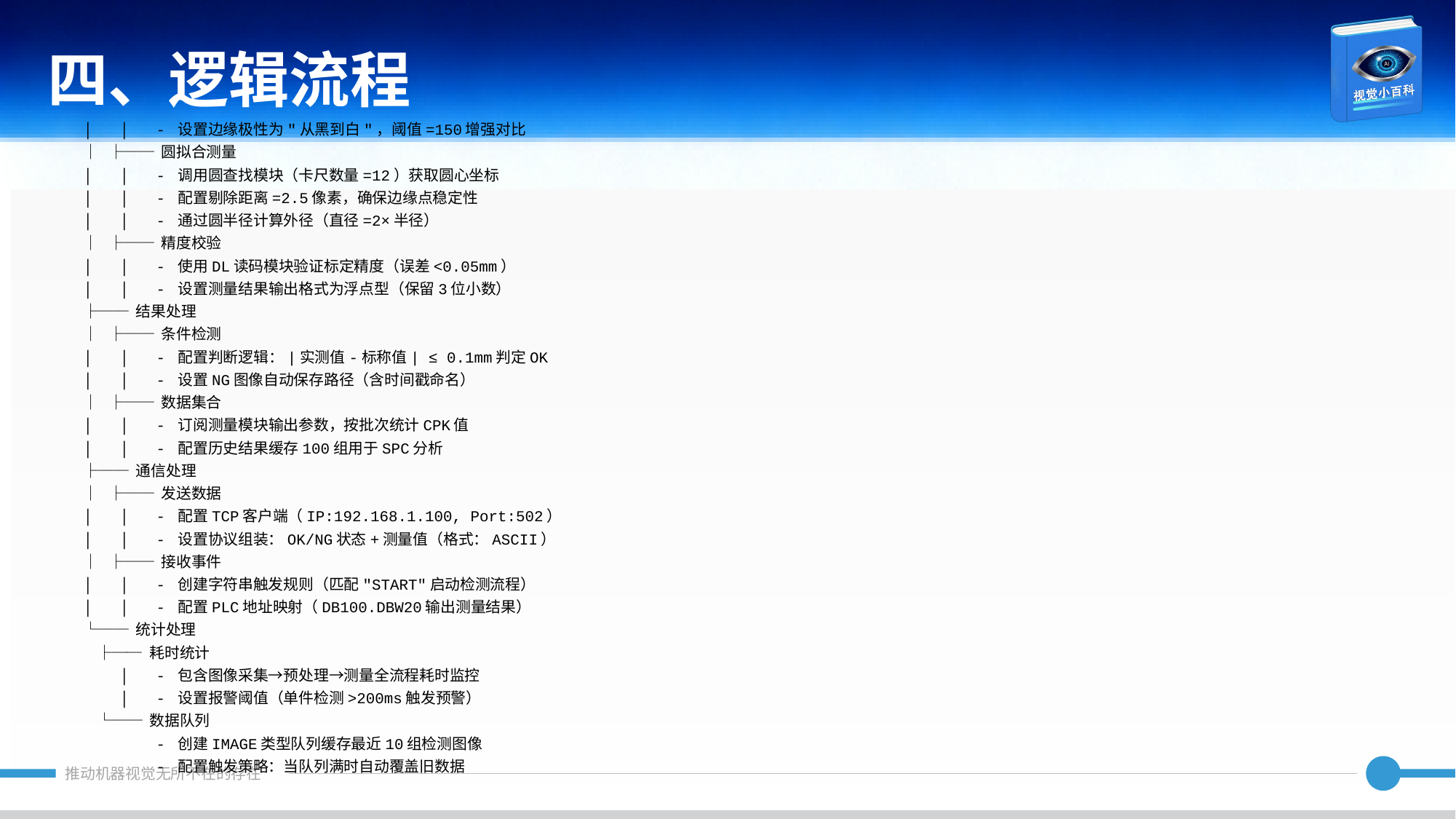

四、逻辑流程

│   │   - 设置边缘极性为"从黑到白"，阈值=150增强对比
│   ├── 圆拟合测量
│   │   - 调用圆查找模块（卡尺数量=12）获取圆心坐标
│   │   - 配置剔除距离=2.5像素，确保边缘点稳定性
│   │   - 通过圆半径计算外径（直径=2×半径）
│   ├── 精度校验
│   │   - 使用DL读码模块验证标定精度（误差<0.05mm）
│   │   - 设置测量结果输出格式为浮点型（保留3位小数）
├── 结果处理
│   ├── 条件检测
│   │   - 配置判断逻辑：|实测值-标称值| ≤ 0.1mm判定OK
│   │   - 设置NG图像自动保存路径（含时间戳命名）
│   ├── 数据集合
│   │   - 订阅测量模块输出参数，按批次统计CPK值
│   │   - 配置历史结果缓存100组用于SPC分析
├── 通信处理
│   ├── 发送数据
│   │   - 配置TCP客户端（IP:192.168.1.100, Port:502）
│   │   - 设置协议组装：OK/NG状态+测量值（格式：ASCII）
│   ├── 接收事件
│   │   - 创建字符串触发规则（匹配"START"启动检测流程）
│   │   - 配置PLC地址映射（DB100.DBW20输出测量结果）
└── 统计处理
    ├── 耗时统计
    │   - 包含图像采集→预处理→测量全流程耗时监控
    │   - 设置报警阈值（单件检测>200ms触发预警）
    └── 数据队列
        - 创建IMAGE类型队列缓存最近10组检测图像
        - 配置触发策略：当队列满时自动覆盖旧数据
9